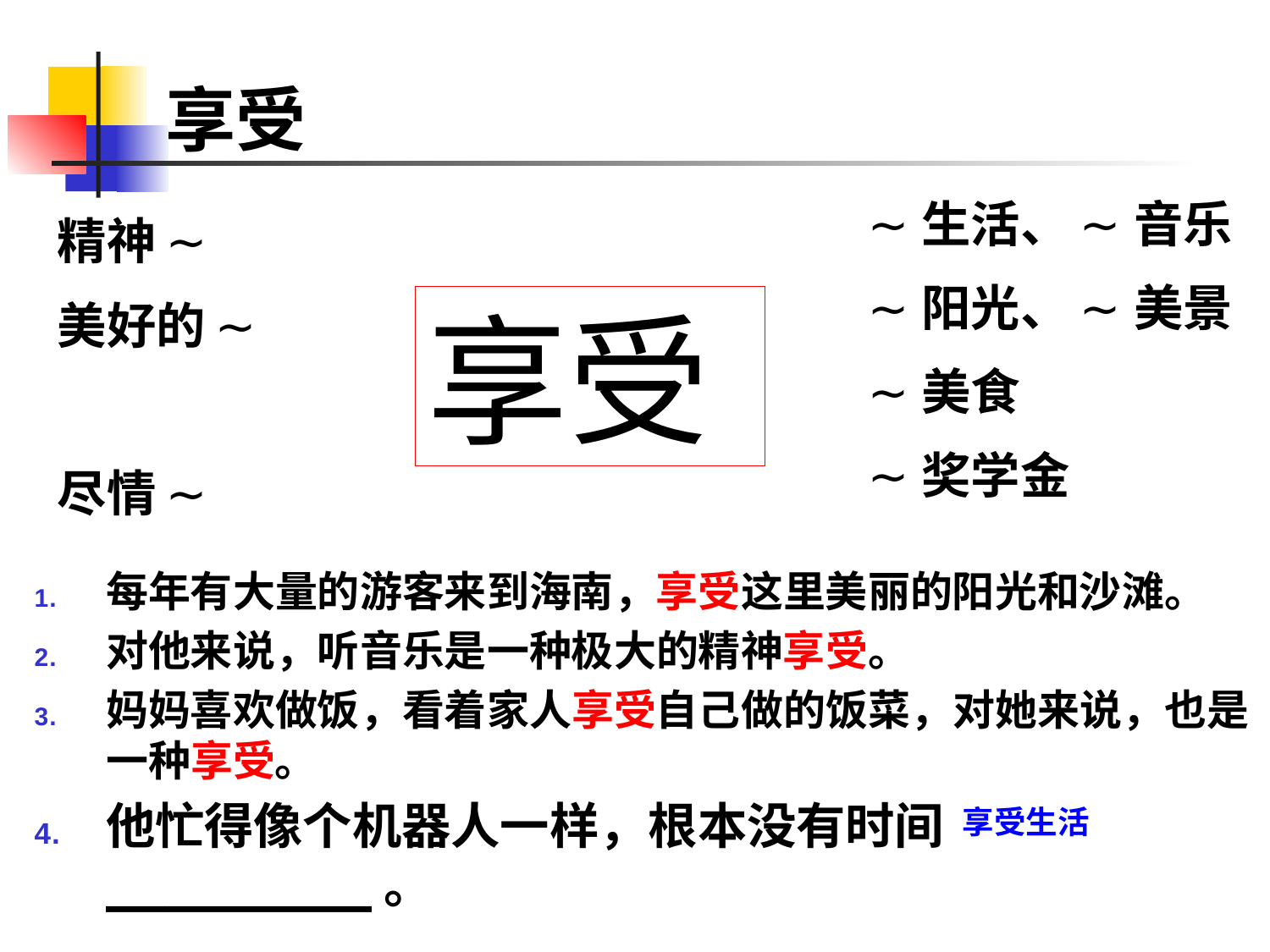

# 享受
~生活、~音乐
~阳光、~美景
~美食
~奖学金
精神~
美好的~

尽情~
享受
每年有大量的游客来到海南，享受这里美丽的阳光和沙滩。
对他来说，听音乐是一种极大的精神享受。
妈妈喜欢做饭，看着家人享受自己做的饭菜，对她来说，也是一种享受。
他忙得像个机器人一样，根本没有时间_________。
享受生活